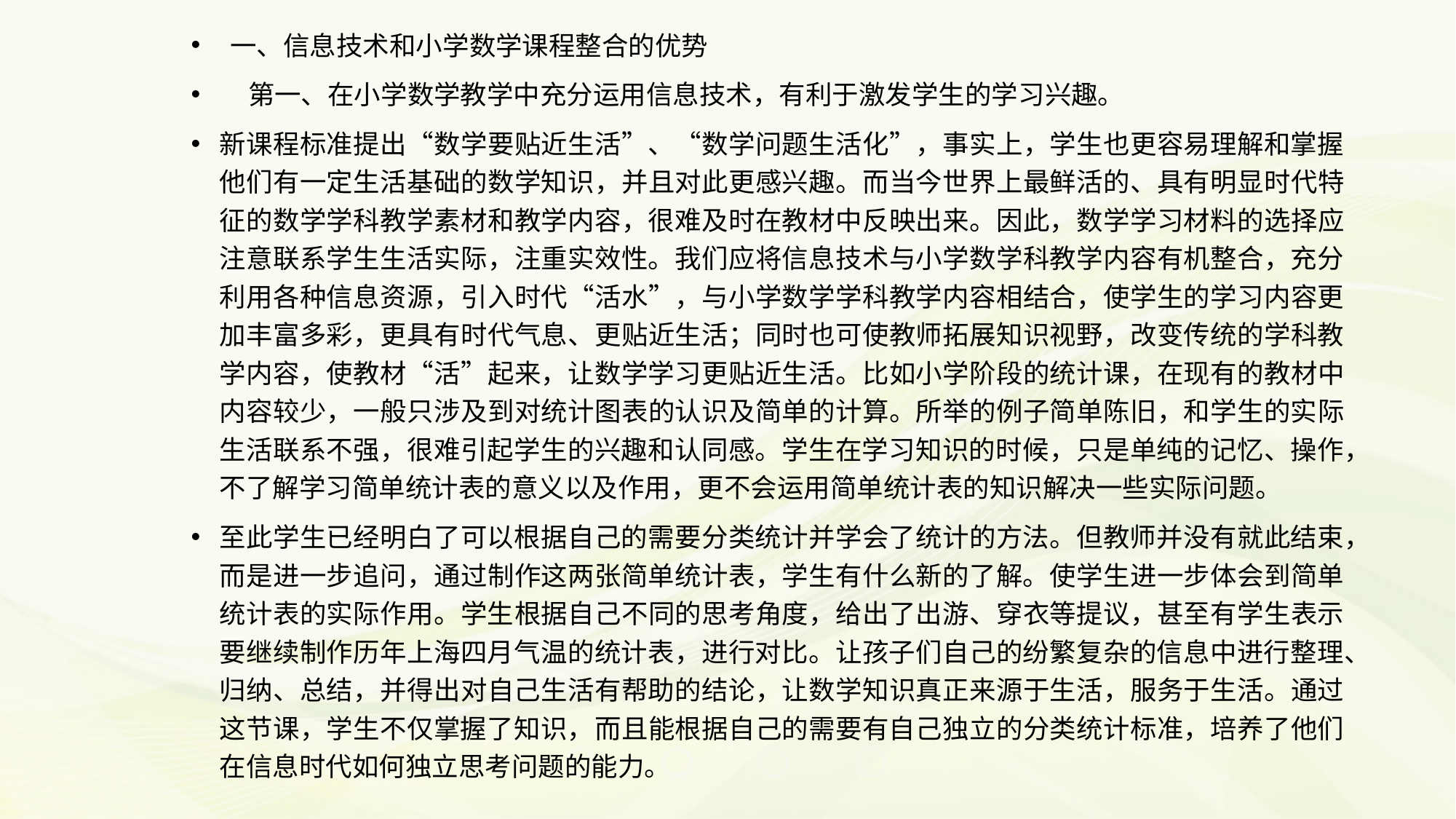

一、信息技术和小学数学课程整合的优势
    第一、在小学数学教学中充分运用信息技术，有利于激发学生的学习兴趣。
新课程标准提出“数学要贴近生活”、“数学问题生活化”，事实上，学生也更容易理解和掌握他们有一定生活基础的数学知识，并且对此更感兴趣。而当今世界上最鲜活的、具有明显时代特征的数学学科教学素材和教学内容，很难及时在教材中反映出来。因此，数学学习材料的选择应注意联系学生生活实际，注重实效性。我们应将信息技术与小学数学科教学内容有机整合，充分利用各种信息资源，引入时代“活水”，与小学数学学科教学内容相结合，使学生的学习内容更加丰富多彩，更具有时代气息、更贴近生活；同时也可使教师拓展知识视野，改变传统的学科教学内容，使教材“活”起来，让数学学习更贴近生活。比如小学阶段的统计课，在现有的教材中内容较少，一般只涉及到对统计图表的认识及简单的计算。所举的例子简单陈旧，和学生的实际生活联系不强，很难引起学生的兴趣和认同感。学生在学习知识的时候，只是单纯的记忆、操作，不了解学习简单统计表的意义以及作用，更不会运用简单统计表的知识解决一些实际问题。
至此学生已经明白了可以根据自己的需要分类统计并学会了统计的方法。但教师并没有就此结束，而是进一步追问，通过制作这两张简单统计表，学生有什么新的了解。使学生进一步体会到简单统计表的实际作用。学生根据自己不同的思考角度，给出了出游、穿衣等提议，甚至有学生表示要继续制作历年上海四月气温的统计表，进行对比。让孩子们自己的纷繁复杂的信息中进行整理、归纳、总结，并得出对自己生活有帮助的结论，让数学知识真正来源于生活，服务于生活。通过这节课，学生不仅掌握了知识，而且能根据自己的需要有自己独立的分类统计标准，培养了他们在信息时代如何独立思考问题的能力。